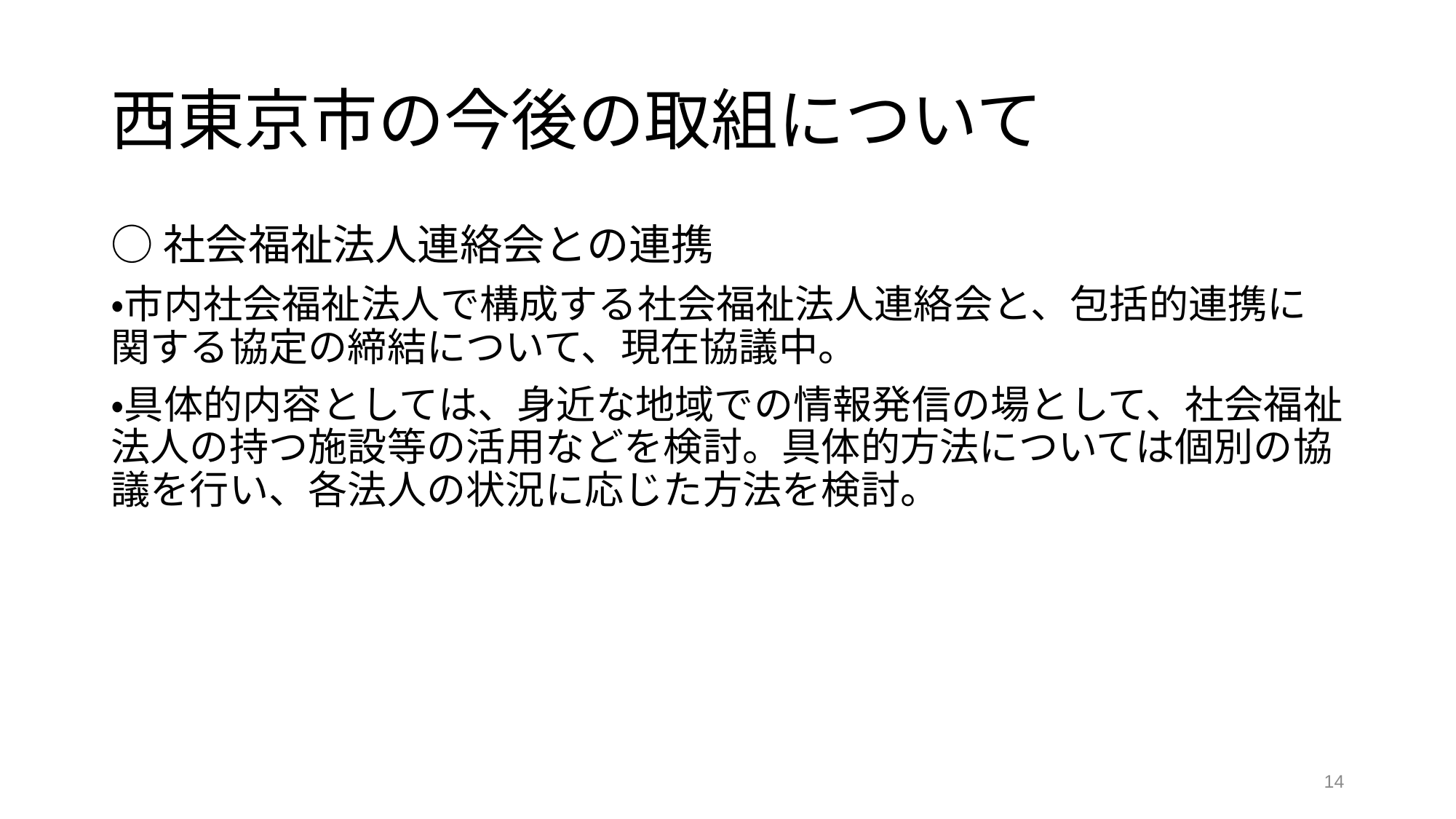

# 西東京市の今後の取組について
○社会福祉法人連絡会との連携
・市内社会福祉法人で構成する社会福祉法人連絡会と、包括的連携に関する協定の締結について、現在協議中。
・具体的内容としては、身近な地域での情報発信の場として、社会福祉法人の持つ施設等の活用などを検討。具体的方法については個別の協議を行い、各法人の状況に応じた方法を検討。

14